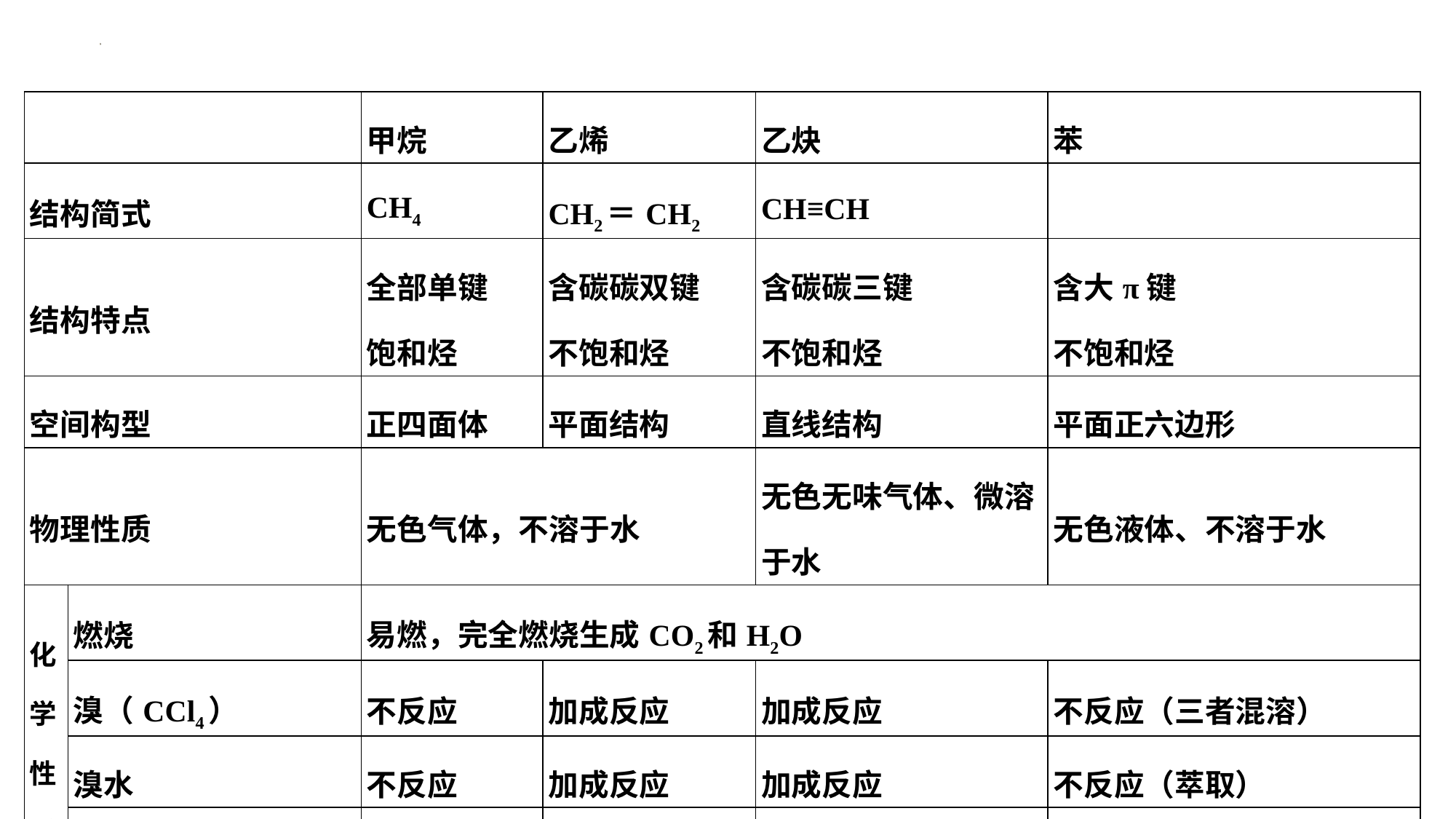

|  |  | 甲烷 | 乙烯 | 乙炔 | 苯 |
| --- | --- | --- | --- | --- | --- |
| 结构简式 |  | CH4 | CH2＝CH2 | CH≡CH |  |
| 结构特点 |  | 全部单键 饱和烃 | 含碳碳双键 不饱和烃 | 含碳碳三键 不饱和烃 | 含大π键 不饱和烃 |
| 空间构型 |  | 正四面体 | 平面结构 | 直线结构 | 平面正六边形 |
| 物理性质 |  | 无色气体，不溶于水 |  | 无色无味气体、微溶于水 | 无色液体、不溶于水 |
| 化学性质 | 燃烧 | 易燃，完全燃烧生成CO2和H2O |  |  |  |
|  | 溴（CCl4） | 不反应 | 加成反应 | 加成反应 | 不反应（三者混溶） |
|  | 溴水 | 不反应 | 加成反应 | 加成反应 | 不反应（萃取） |
|  | 高锰酸钾（酸性） | 不反应 | 氧化反应 | 氧化反应 | 不反应 |
| 主要反应类型 |  | 取代 | 加成、聚合 | 加成、聚合 | 取代、加成 |